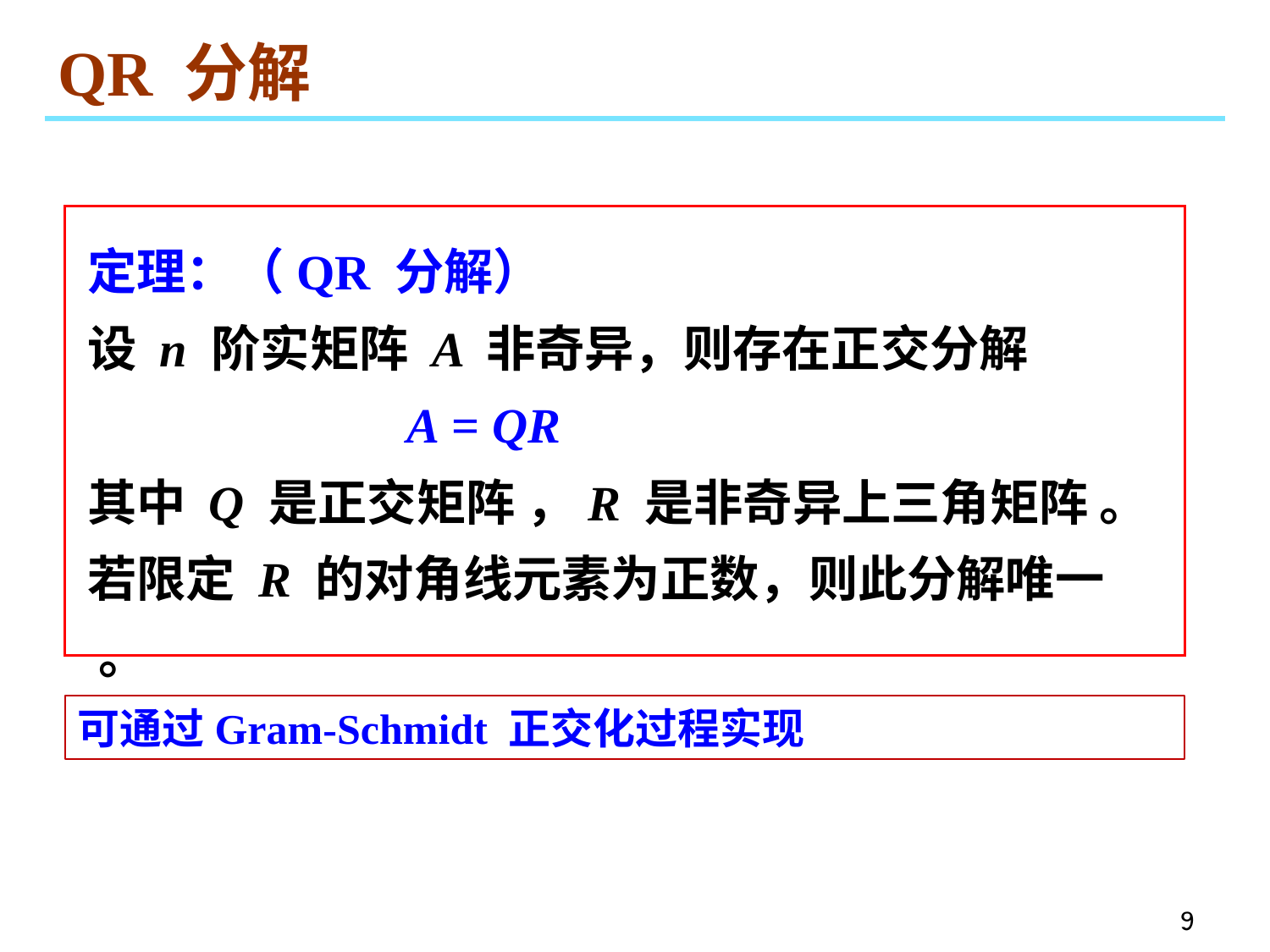

# QR 分解

定理：（QR 分解）
设 n 阶实矩阵 A 非奇异，则存在正交分解
                          A = QR
其中 Q 是正交矩阵 ，R 是非奇异上三角矩阵 。
若限定 R 的对角线元素为正数，则此分解唯一 。
可通过Gram-Schmidt 正交化过程实现
9